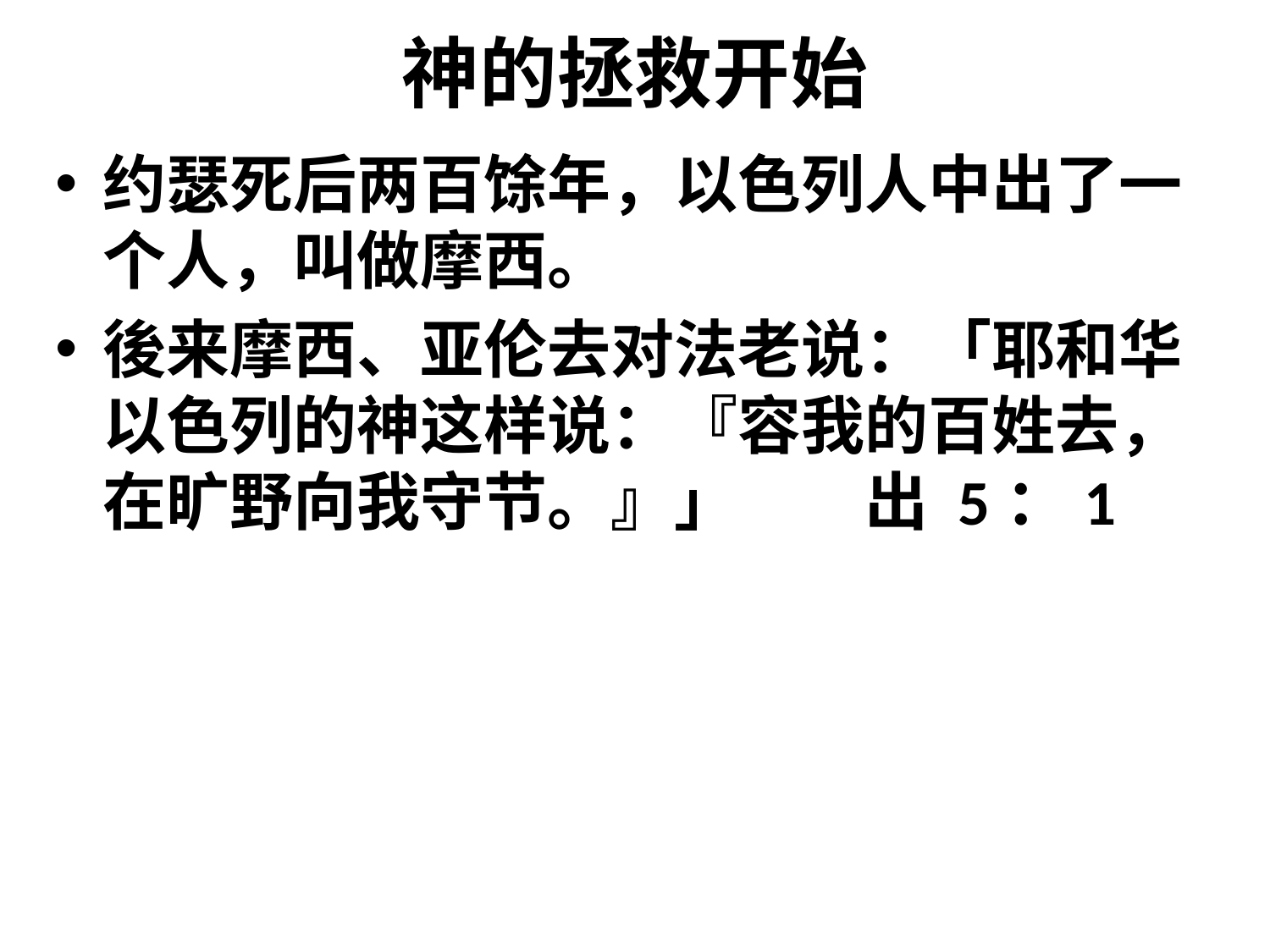

# 神的拯救开始
约瑟死后两百馀年，以色列人中出了一个人，叫做摩西。
後来摩西、亚伦去对法老说：「耶和华以色列的神这样说：『容我的百姓去，在旷野向我守节。』」	出 5：1